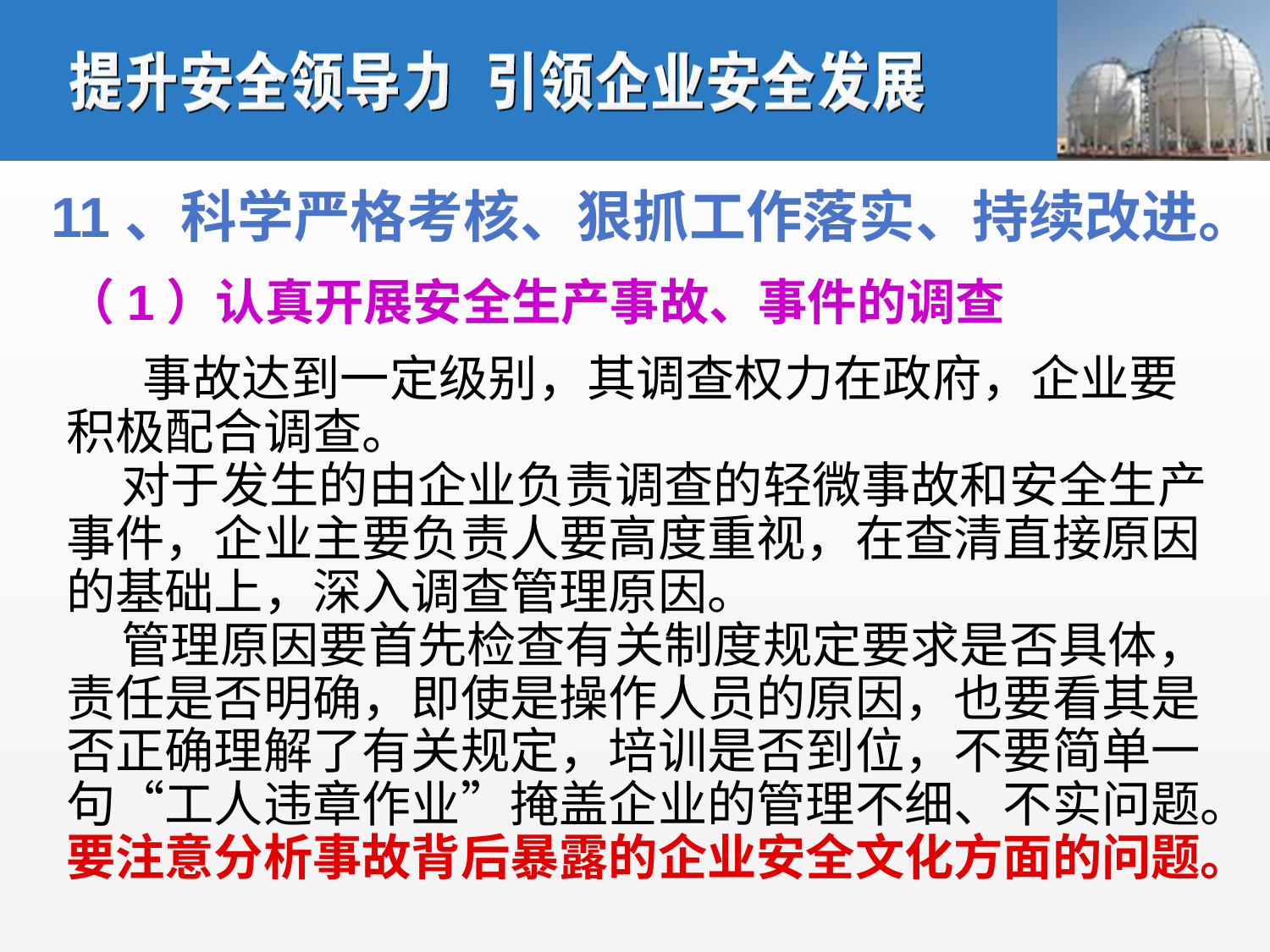

11、科学严格考核、狠抓工作落实、持续改进。
（1）认真开展安全生产事故、事件的调查
 事故达到一定级别，其调查权力在政府，企业要积极配合调查。
对于发生的由企业负责调查的轻微事故和安全生产事件，企业主要负责人要高度重视，在查清直接原因的基础上，深入调查管理原因。
管理原因要首先检查有关制度规定要求是否具体，责任是否明确，即使是操作人员的原因，也要看其是否正确理解了有关规定，培训是否到位，不要简单一句“工人违章作业”掩盖企业的管理不细、不实问题。要注意分析事故背后暴露的企业安全文化方面的问题。